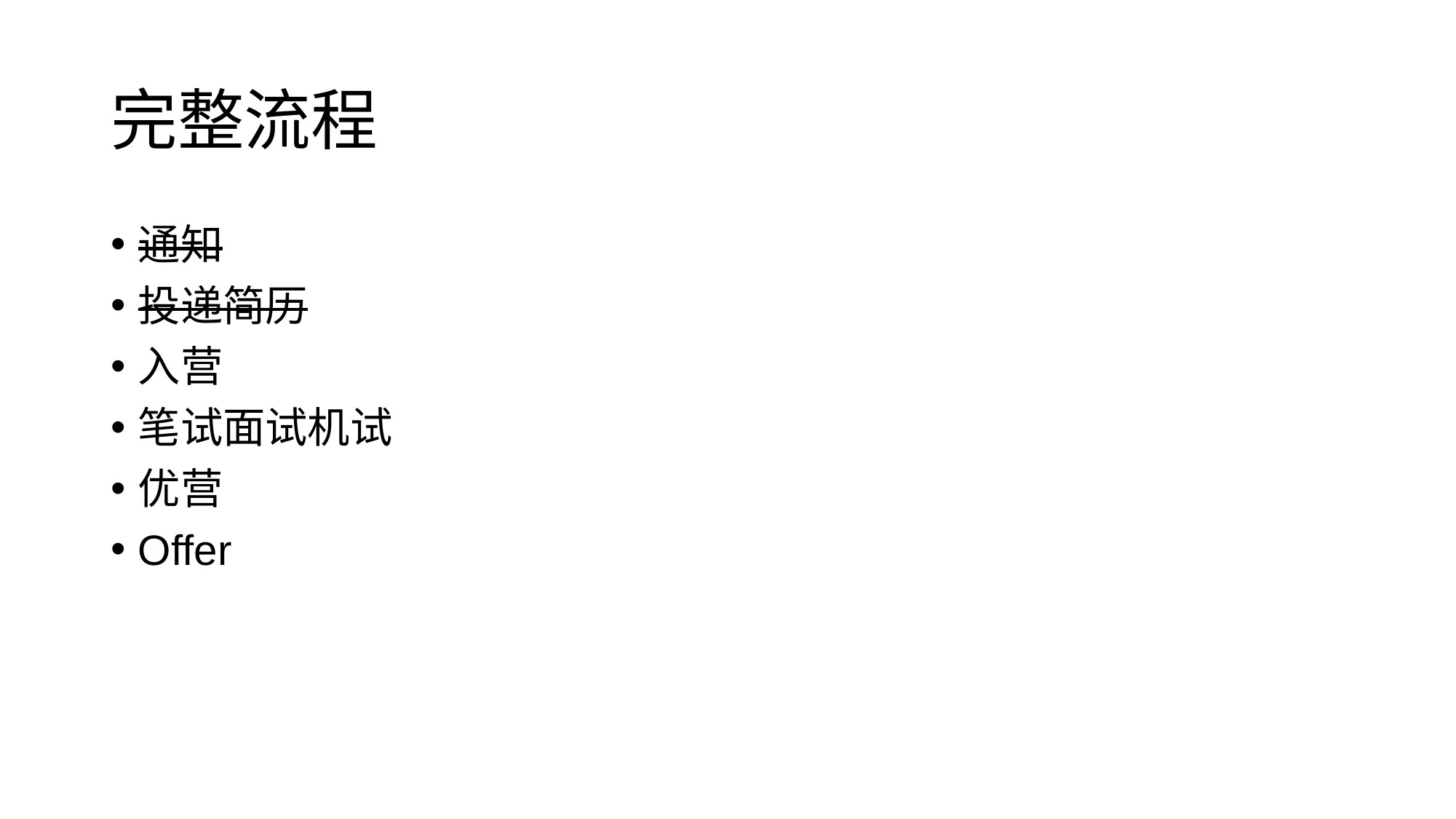

# 完整流程
通知
投递简历
入营
笔试面试机试
优营
Offer